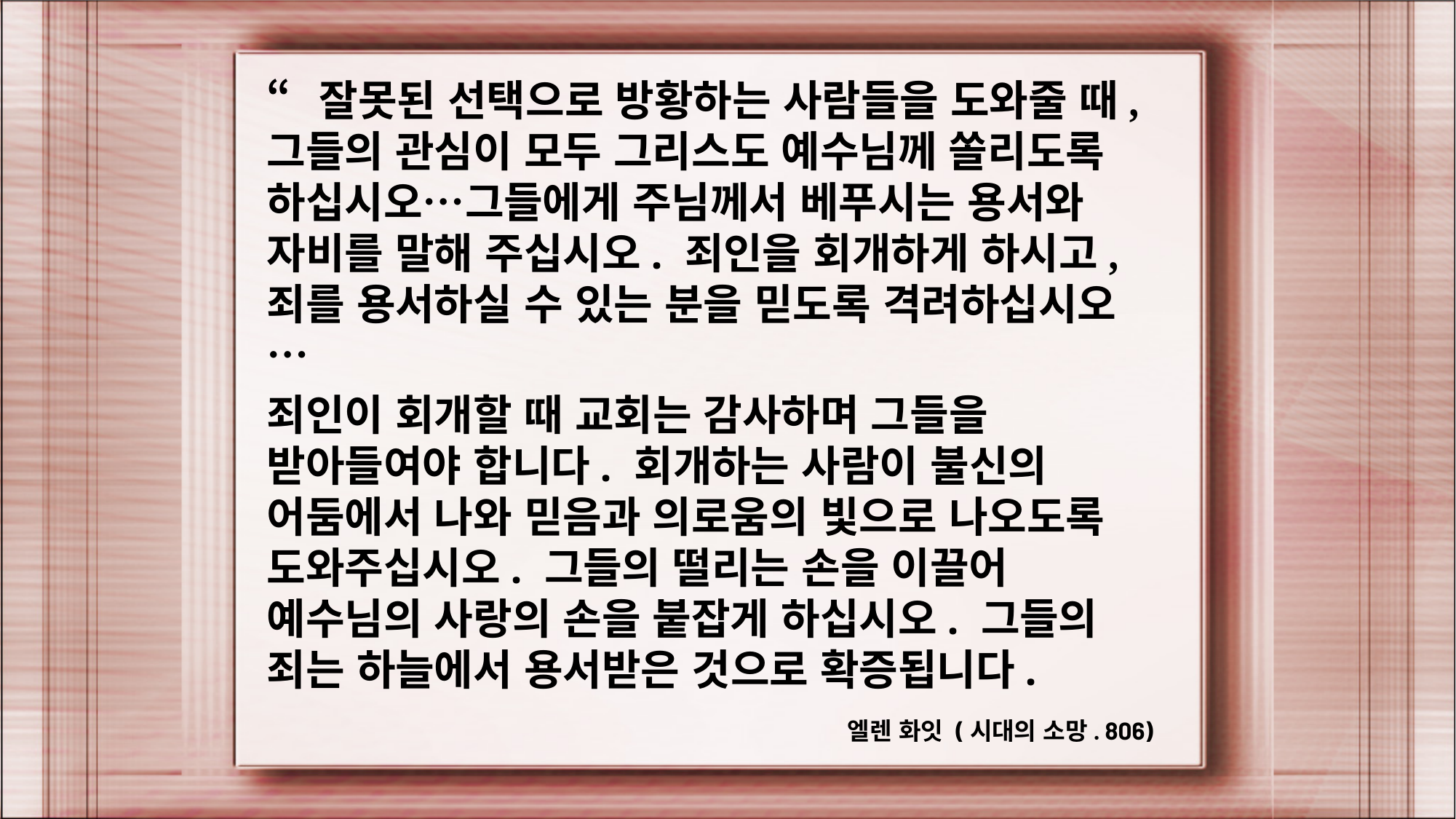

“잘못된 선택으로 방황하는 사람들을 도와줄 때, 그들의 관심이 모두 그리스도 예수님께 쏠리도록 하십시오…그들에게 주님께서 베푸시는 용서와 자비를 말해 주십시오. 죄인을 회개하게 하시고, 죄를 용서하실 수 있는 분을 믿도록 격려하십시오…
죄인이 회개할 때 교회는 감사하며 그들을 받아들여야 합니다. 회개하는 사람이 불신의 어둠에서 나와 믿음과 의로움의 빛으로 나오도록 도와주십시오. 그들의 떨리는 손을 이끌어 예수님의 사랑의 손을 붙잡게 하십시오. 그들의 죄는 하늘에서 용서받은 것으로 확증됩니다.
엘렌 화잇 (시대의 소망. 806)